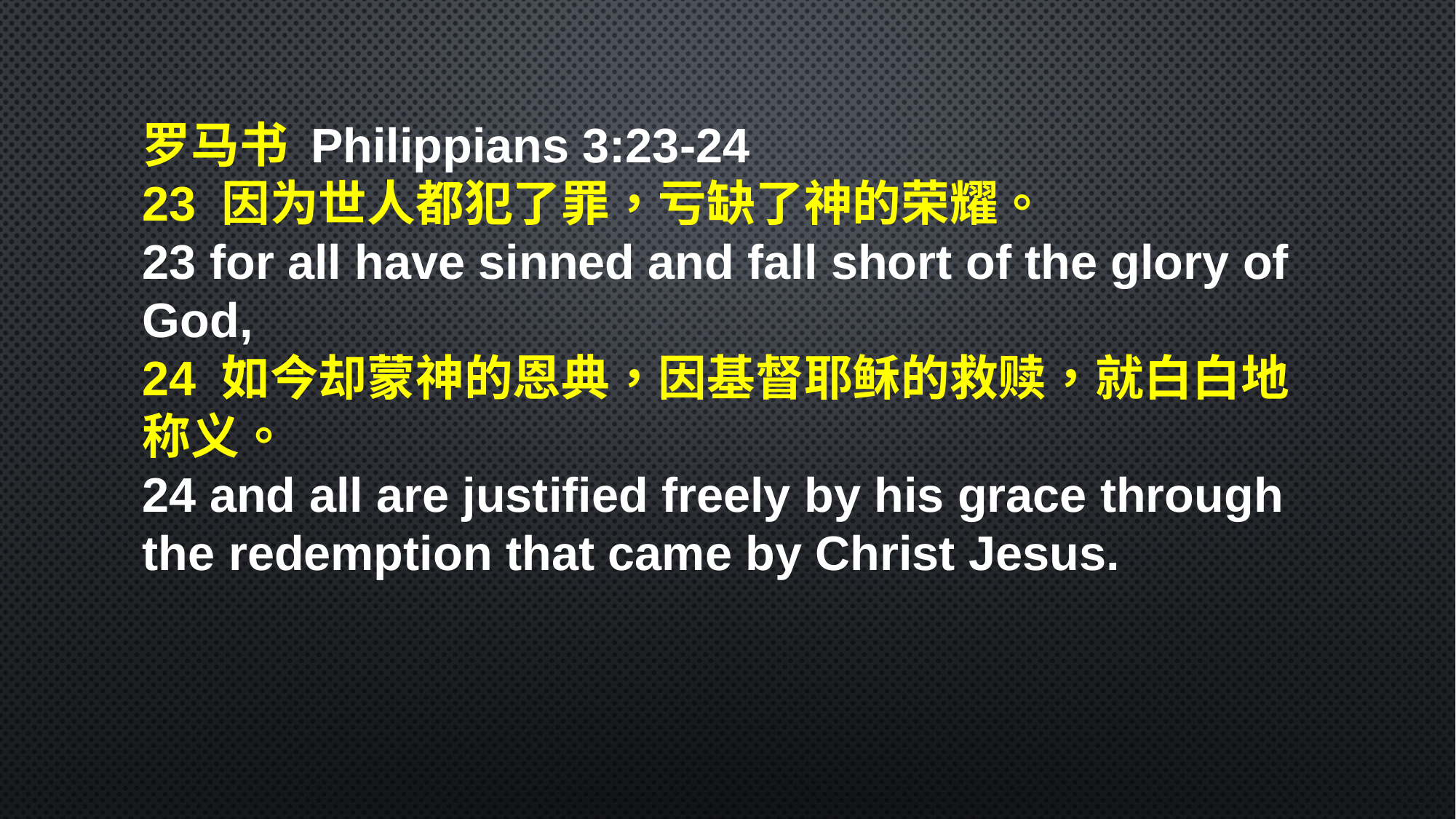

罗马书 Philippians 3:23-24
23 因为世人都犯了罪，亏缺了神的荣耀。
23 for all have sinned and fall short of the glory of God,
24 如今却蒙神的恩典，因基督耶稣的救赎，就白白地称义。
24 and all are justified freely by his grace through the redemption that came by Christ Jesus.